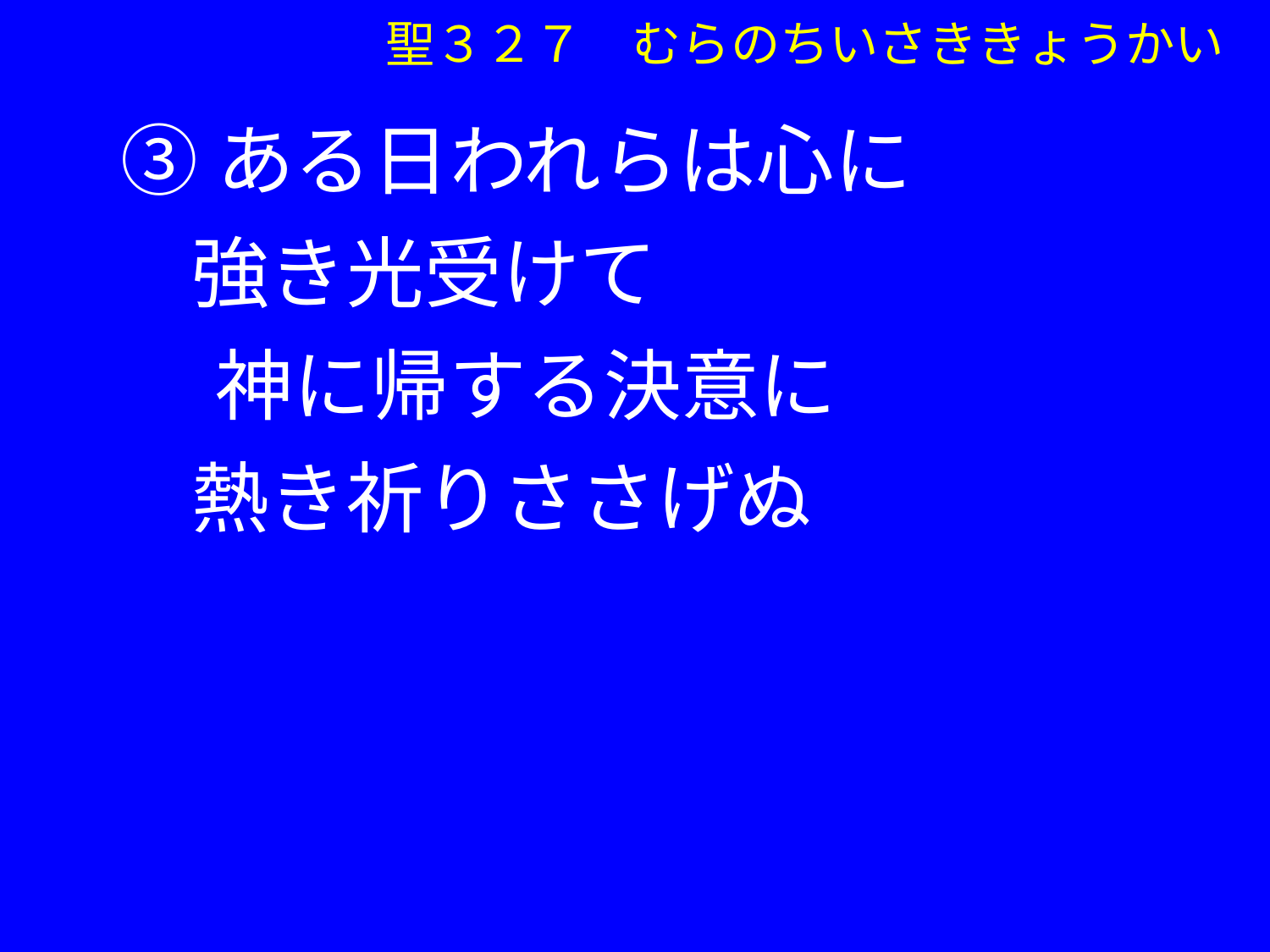

③ある日われらは心に
    強き光受けて
　  神に帰する決意に
    熱き祈りささげぬ
聖３２７　むらのちいさききょうかい